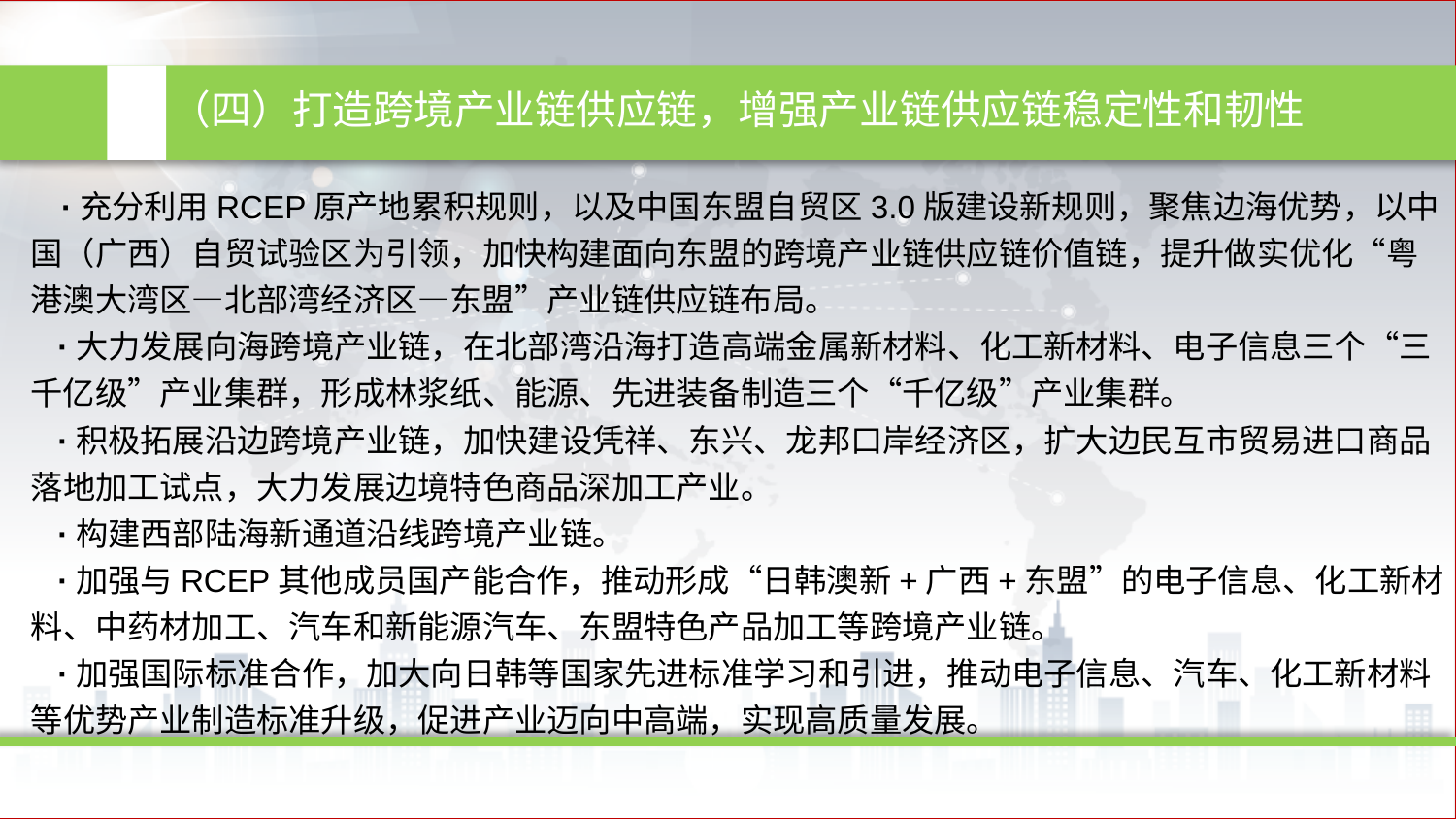

（四）打造跨境产业链供应链，增强产业链供应链稳定性和韧性
   ·充分利用RCEP原产地累积规则，以及中国东盟自贸区3.0版建设新规则，聚焦边海优势，以中国（广西）自贸试验区为引领，加快构建面向东盟的跨境产业链供应链价值链，提升做实优化“粤港澳大湾区—北部湾经济区—东盟”产业链供应链布局。
   ·大力发展向海跨境产业链，在北部湾沿海打造高端金属新材料、化工新材料、电子信息三个“三千亿级”产业集群，形成林浆纸、能源、先进装备制造三个“千亿级”产业集群。
   ·积极拓展沿边跨境产业链，加快建设凭祥、东兴、龙邦口岸经济区，扩大边民互市贸易进口商品落地加工试点，大力发展边境特色商品深加工产业。
   ·构建西部陆海新通道沿线跨境产业链。
   ·加强与RCEP其他成员国产能合作，推动形成“日韩澳新+广西+东盟”的电子信息、化工新材料、中药材加工、汽车和新能源汽车、东盟特色产品加工等跨境产业链。
   ·加强国际标准合作，加大向日韩等国家先进标准学习和引进，推动电子信息、汽车、化工新材料等优势产业制造标准升级，促进产业迈向中高端，实现高质量发展。